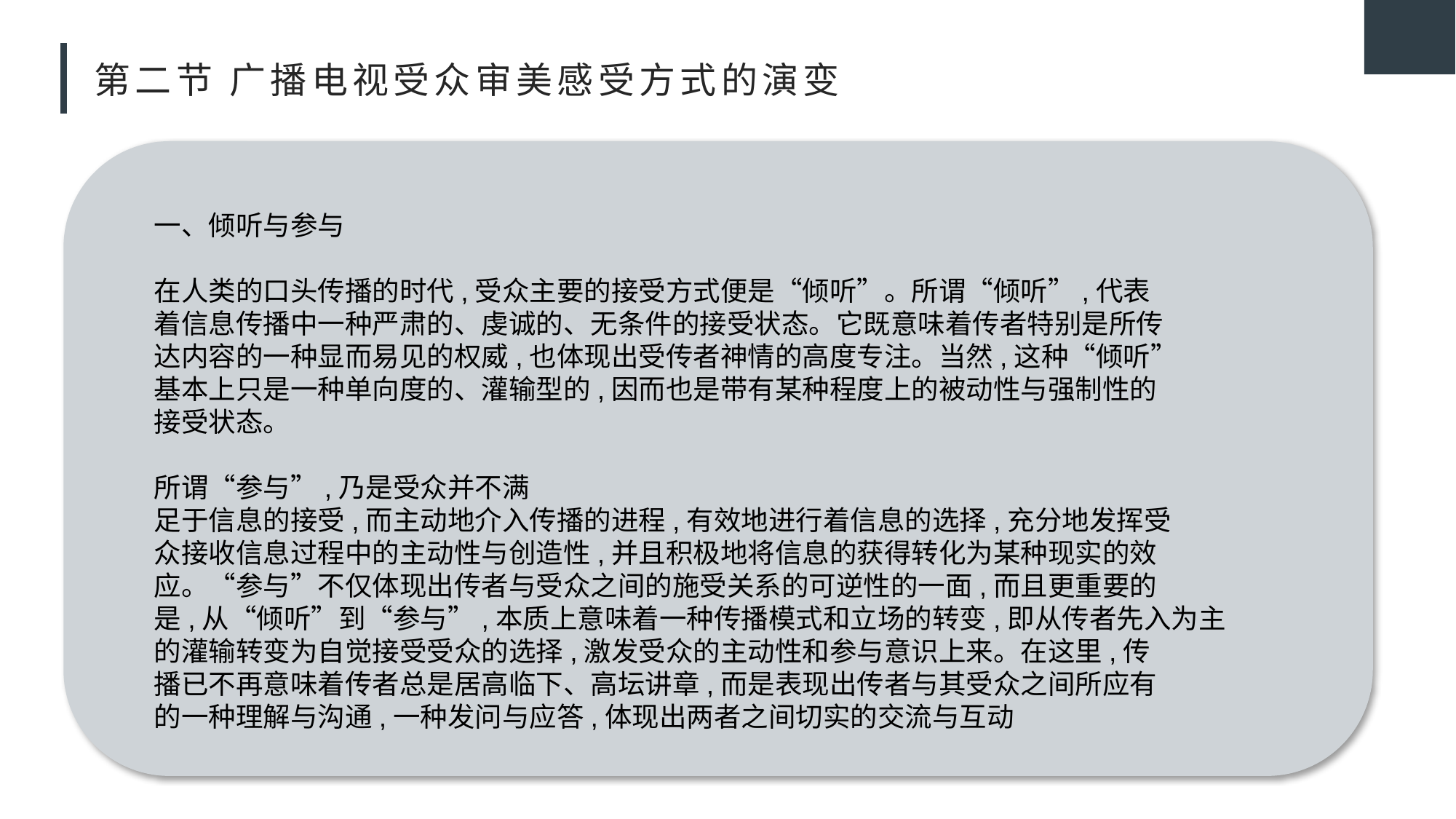

# 第二节 广播电视受众审美感受方式的演变

一、倾听与参与

在人类的口头传播的时代,受众主要的接受方式便是“倾听”。所谓“倾听”,代表
着信息传播中一种严肃的、虔诚的、无条件的接受状态。它既意味着传者特别是所传
达内容的一种显而易见的权威,也体现出受传者神情的高度专注。当然,这种“倾听”
基本上只是一种单向度的、灌输型的,因而也是带有某种程度上的被动性与强制性的
接受状态。

所谓“参与”,乃是受众并不满
足于信息的接受,而主动地介入传播的进程,有效地进行着信息的选择,充分地发挥受
众接收信息过程中的主动性与创造性,并且积极地将信息的获得转化为某种现实的效
应。“参与”不仅体现出传者与受众之间的施受关系的可逆性的一面,而且更重要的
是,从“倾听”到“参与”,本质上意味着一种传播模式和立场的转变,即从传者先入为主
的灌输转变为自觉接受受众的选择,激发受众的主动性和参与意识上来。在这里,传
播已不再意味着传者总是居高临下、高坛讲章,而是表现出传者与其受众之间所应有
的一种理解与沟通,一种发问与应答,体现出两者之间切实的交流与互动